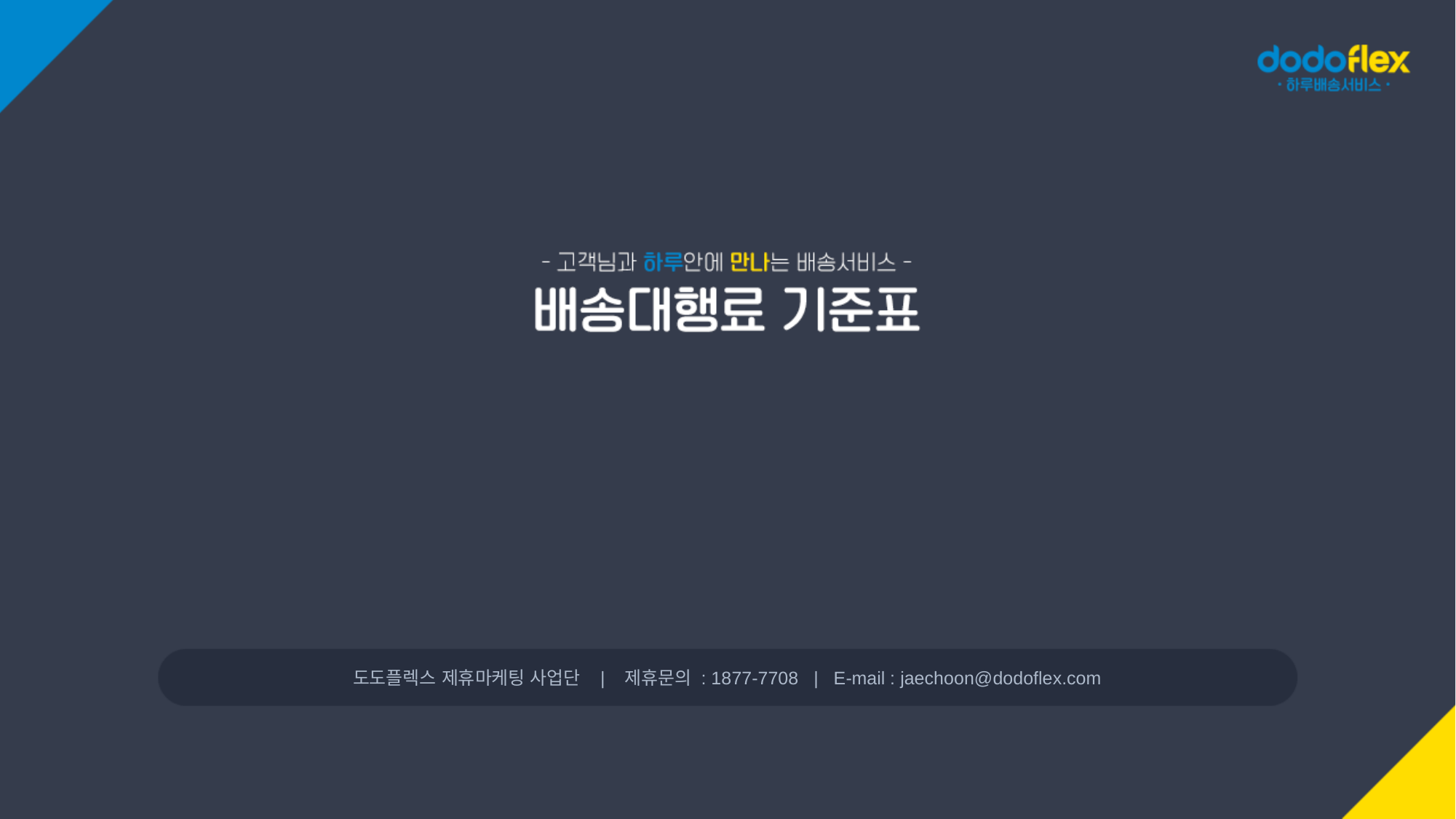

도도플렉스 제휴마케팅 사업단   |   제휴문의 : 1877-7708   |   E-mail : jaechoon@dodoflex.com